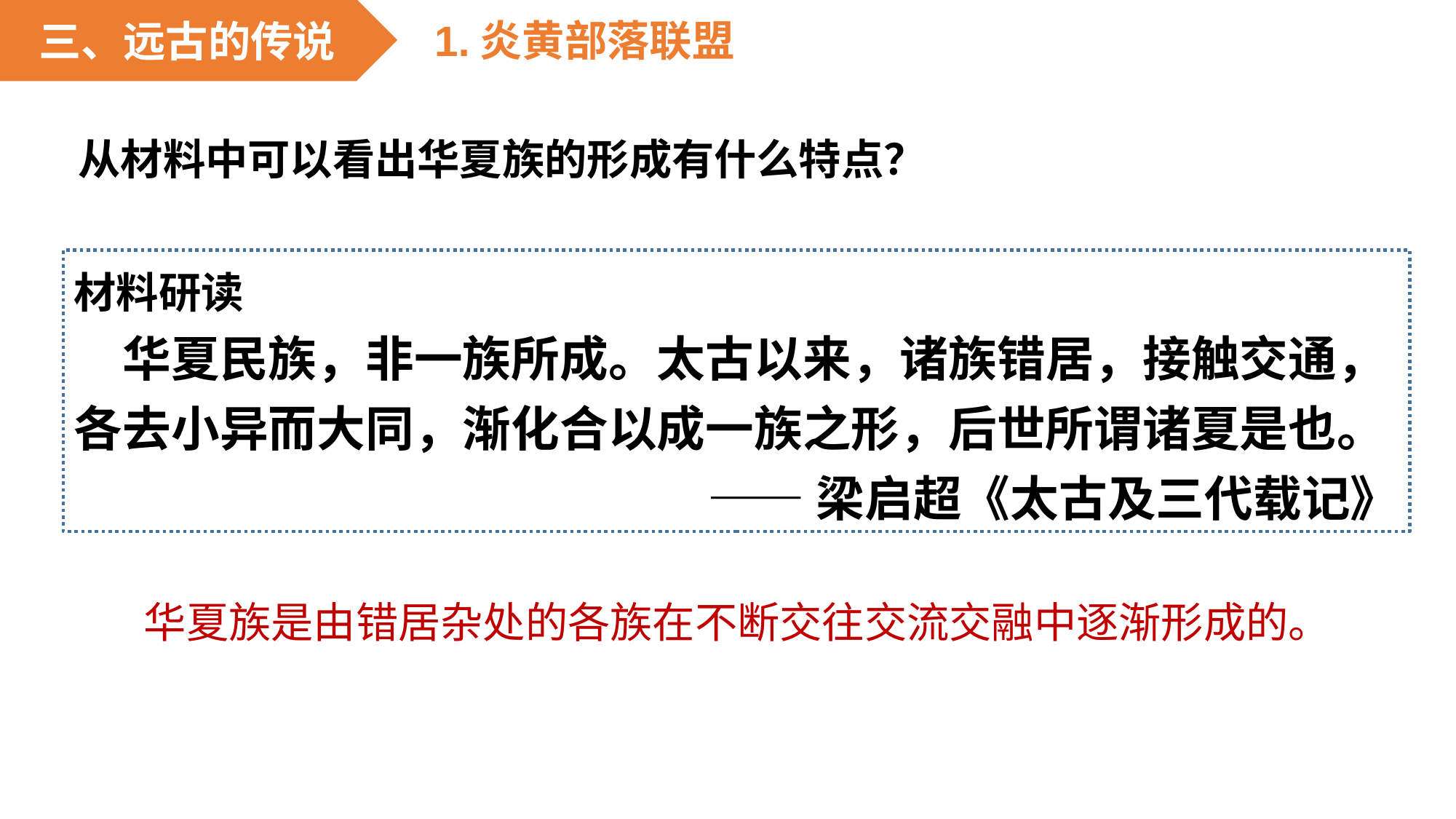

三、远古的传说
1.炎黄部落联盟
从材料中可以看出华夏族的形成有什么特点？
材料研读
    华夏民族，非一族所成。太古以来，诸族错居，接触交通，各去小异而大同，渐化合以成一族之形，后世所谓诸夏是也。
——梁启超《太古及三代载记》
华夏族是由错居杂处的各族在不断交往交流交融中逐渐形成的。